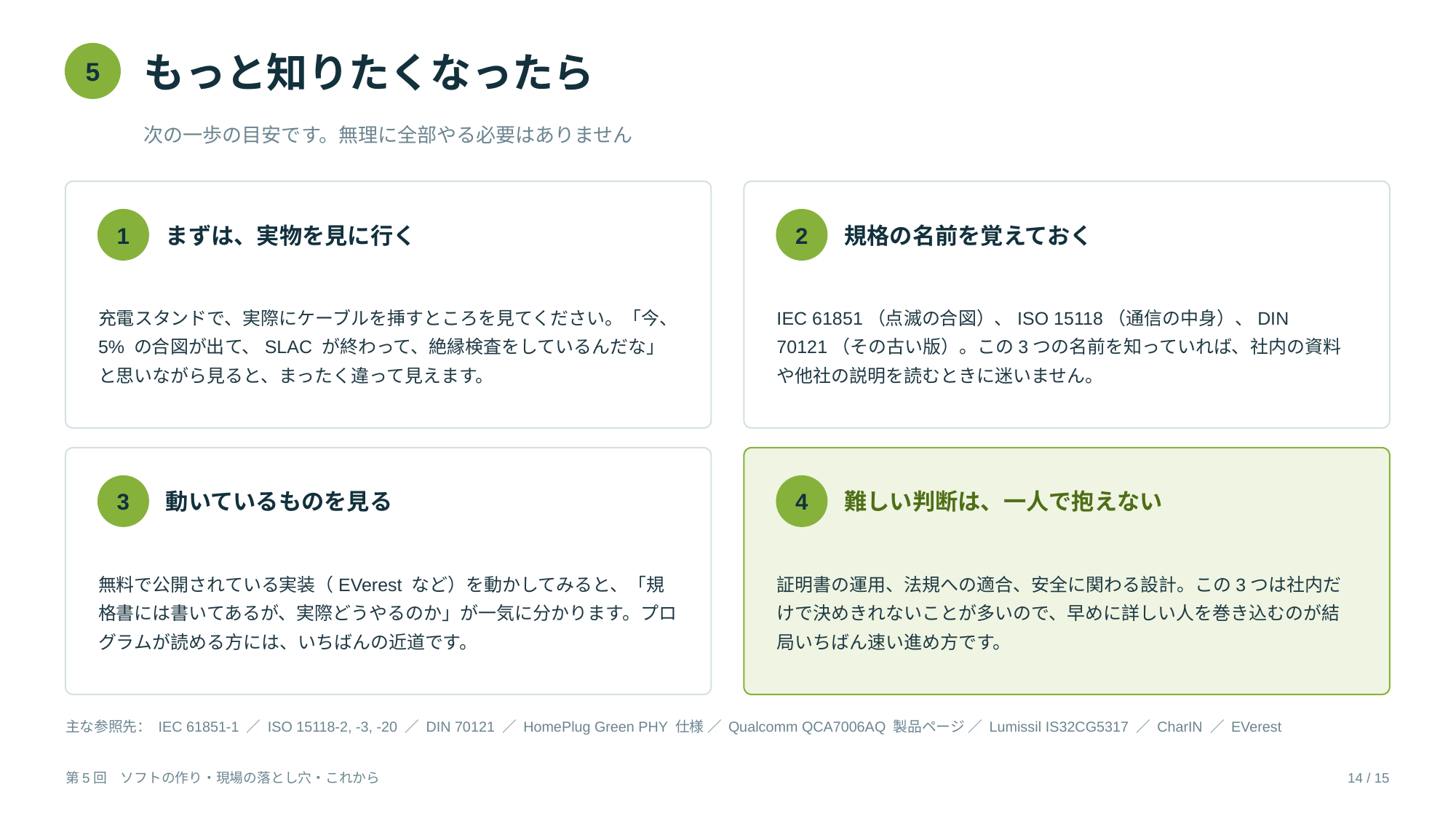

もっと知りたくなったら

5
次の一歩の目安です。無理に全部やる必要はありません

1
まずは、実物を見に行く

2
規格の名前を覚えておく
充電スタンドで、実際にケーブルを挿すところを見てください。「今、5% の合図が出て、SLAC が終わって、絶縁検査をしているんだな」と思いながら見ると、まったく違って見えます。
IEC 61851（点滅の合図）、ISO 15118（通信の中身）、DIN 70121（その古い版）。この3つの名前を知っていれば、社内の資料や他社の説明を読むときに迷いません。

3
動いているものを見る

4
難しい判断は、一人で抱えない
無料で公開されている実装（EVerest など）を動かしてみると、「規格書には書いてあるが、実際どうやるのか」が一気に分かります。プログラムが読める方には、いちばんの近道です。
証明書の運用、法規への適合、安全に関わる設計。この3つは社内だけで決めきれないことが多いので、早めに詳しい人を巻き込むのが結局いちばん速い進め方です。
主な参照先： IEC 61851-1 ／ ISO 15118-2, -3, -20 ／ DIN 70121 ／ HomePlug Green PHY 仕様 ／ Qualcomm QCA7006AQ 製品ページ ／ Lumissil IS32CG5317 ／ CharIN ／ EVerest
第5回　ソフトの作り・現場の落とし穴・これから
14 / 15